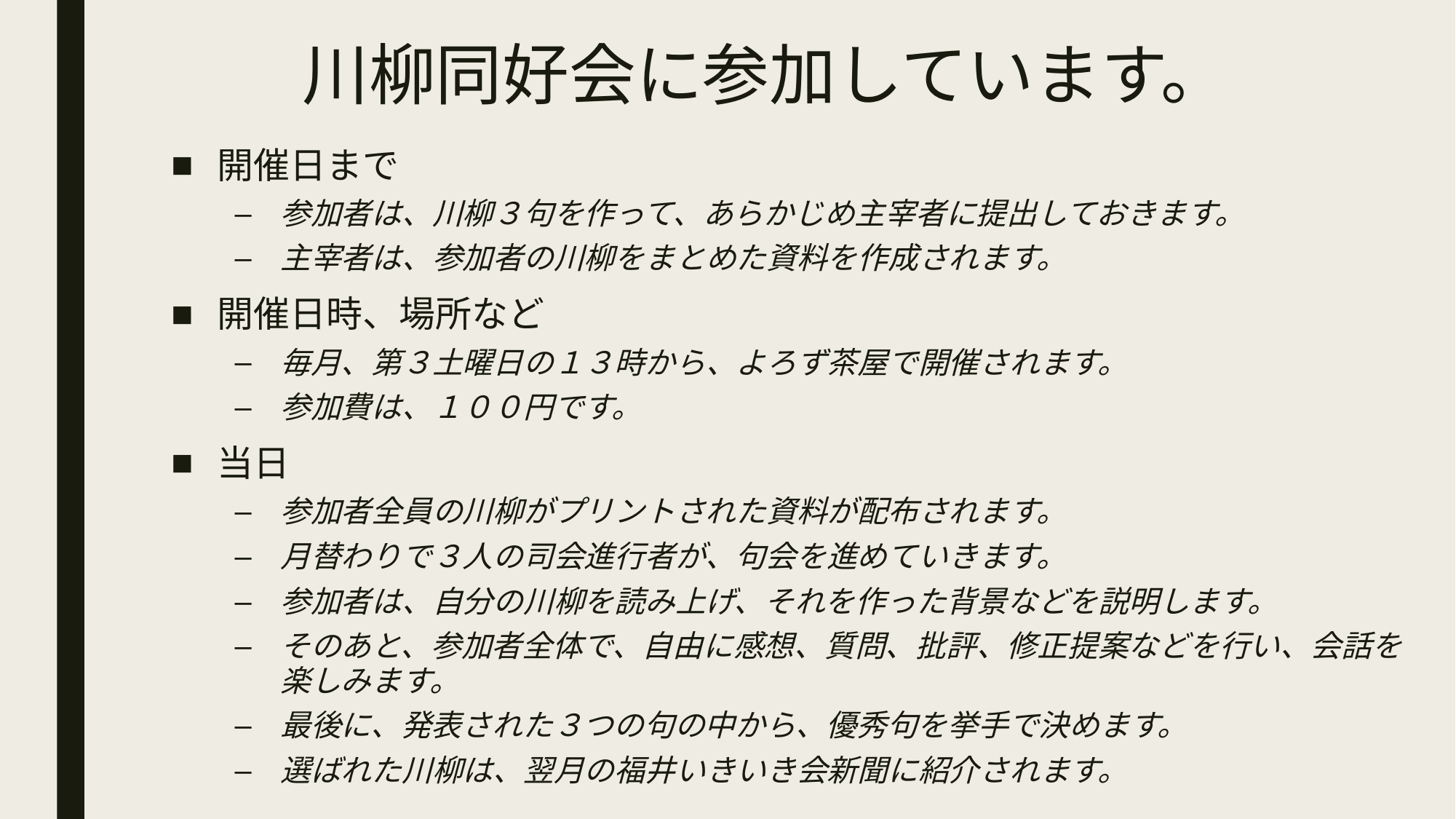

# 川柳同好会に参加しています。
開催日まで
参加者は、川柳３句を作って、あらかじめ主宰者に提出しておきます。
主宰者は、参加者の川柳をまとめた資料を作成されます。
開催日時、場所など
毎月、第３土曜日の１３時から、よろず茶屋で開催されます。
参加費は、１００円です。
当日
参加者全員の川柳がプリントされた資料が配布されます。
月替わりで３人の司会進行者が、句会を進めていきます。
参加者は、自分の川柳を読み上げ、それを作った背景などを説明します。
そのあと、参加者全体で、自由に感想、質問、批評、修正提案などを行い、会話を楽しみます。
最後に、発表された３つの句の中から、優秀句を挙手で決めます。
選ばれた川柳は、翌月の福井いきいき会新聞に紹介されます。